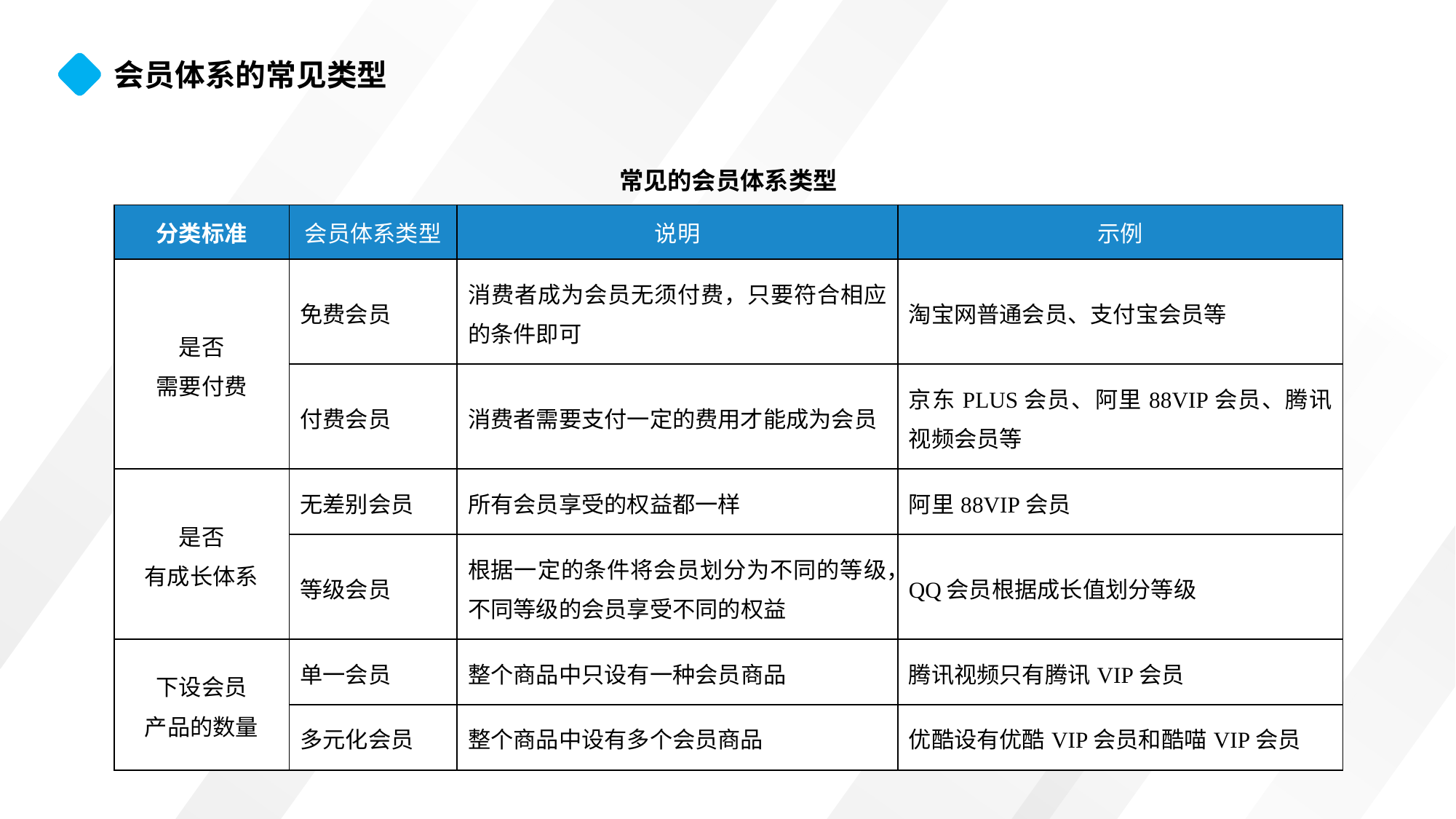

会员体系的常见类型

常见的会员体系类型
| 分类标准 | 会员体系类型 | 说明 | 示例 |
| --- | --- | --- | --- |
| 是否 需要付费 | 免费会员 | 消费者成为会员无须付费，只要符合相应的条件即可 | 淘宝网普通会员、支付宝会员等 |
|  | 付费会员 | 消费者需要支付一定的费用才能成为会员 | 京东PLUS会员、阿里88VIP会员、腾讯视频会员等 |
| 是否 有成长体系 | 无差别会员 | 所有会员享受的权益都一样 | 阿里88VIP会员 |
|  | 等级会员 | 根据一定的条件将会员划分为不同的等级，不同等级的会员享受不同的权益 | QQ会员根据成长值划分等级 |
| 下设会员 产品的数量 | 单一会员 | 整个商品中只设有一种会员商品 | 腾讯视频只有腾讯VIP会员 |
|  | 多元化会员 | 整个商品中设有多个会员商品 | 优酷设有优酷VIP会员和酷喵VIP会员 |